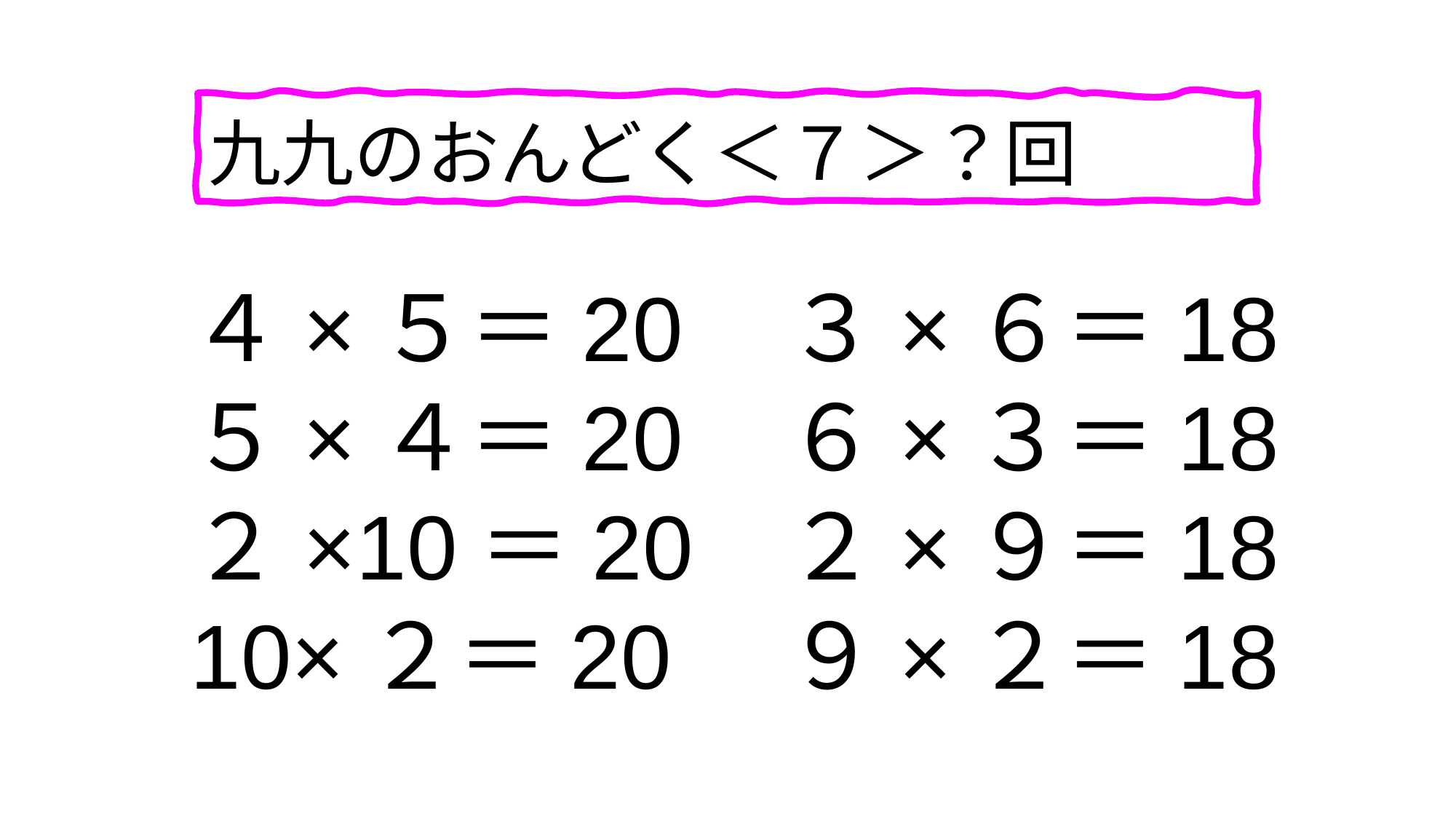

九九のおんどく＜７＞？回
４×５＝20
５×４＝20
２×10＝20
10×２＝20
３×６＝18
６×３＝18
２×９＝18
９×２＝18